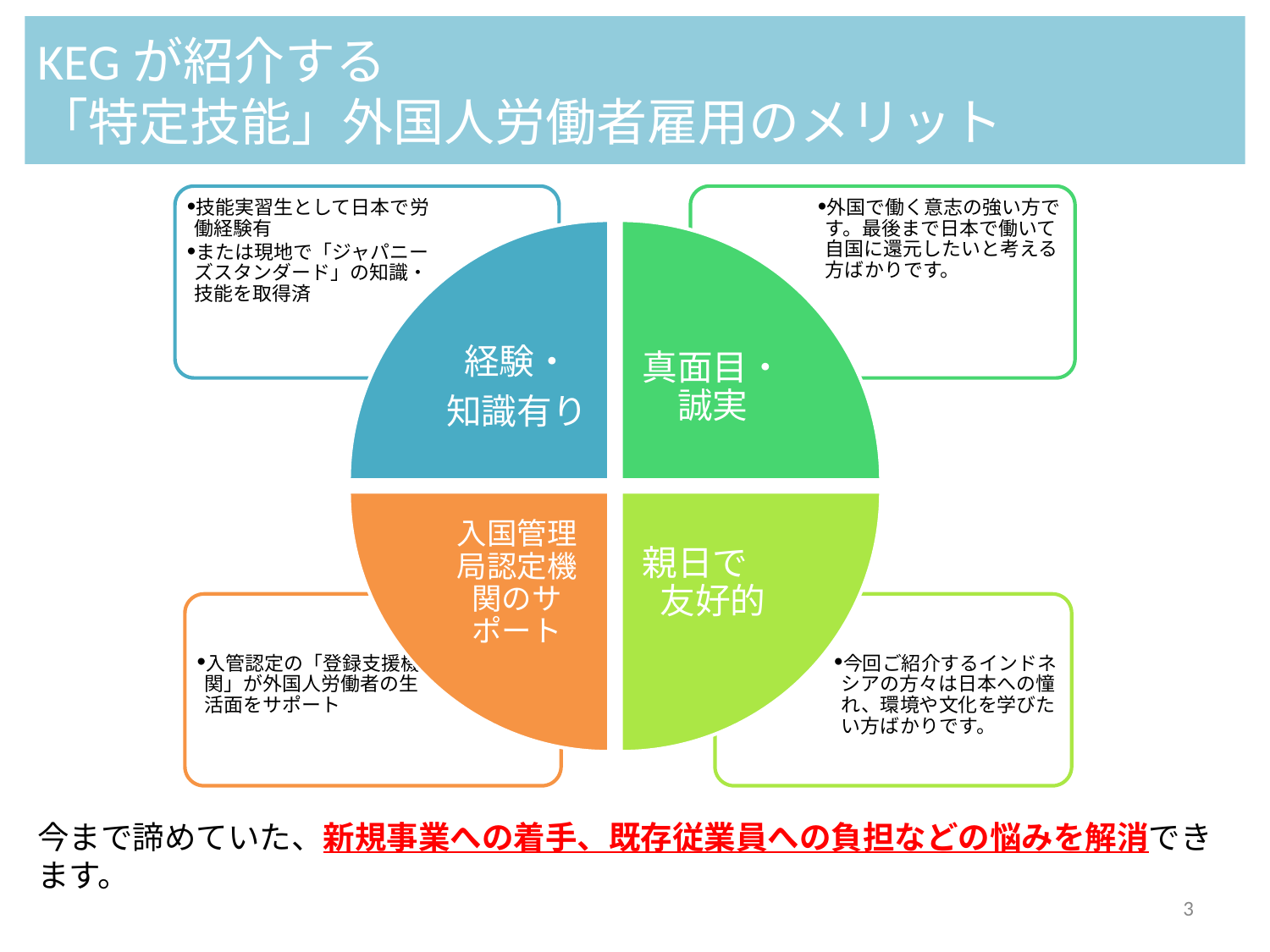

# KEGが紹介する 「特定技能」外国人労働者雇用のメリット

技能実習生として日本で労働経験有
または現地で「ジャパニーズスタンダード」の知識・技能を取得済
外国で働く意志の強い方です。最後まで日本で働いて自国に還元したいと考える方ばかりです。

経験・
知識有り
真面目・誠実

入国管理局認定機関のサポート

親日で　友好的

入管認定の「登録支援機関」が外国人労働者の生活面をサポート
今回ご紹介するインドネシアの方々は日本への憧れ、環境や文化を学びたい方ばかりです。
今まで諦めていた、新規事業への着手、既存従業員への負担などの悩みを解消できます。
3